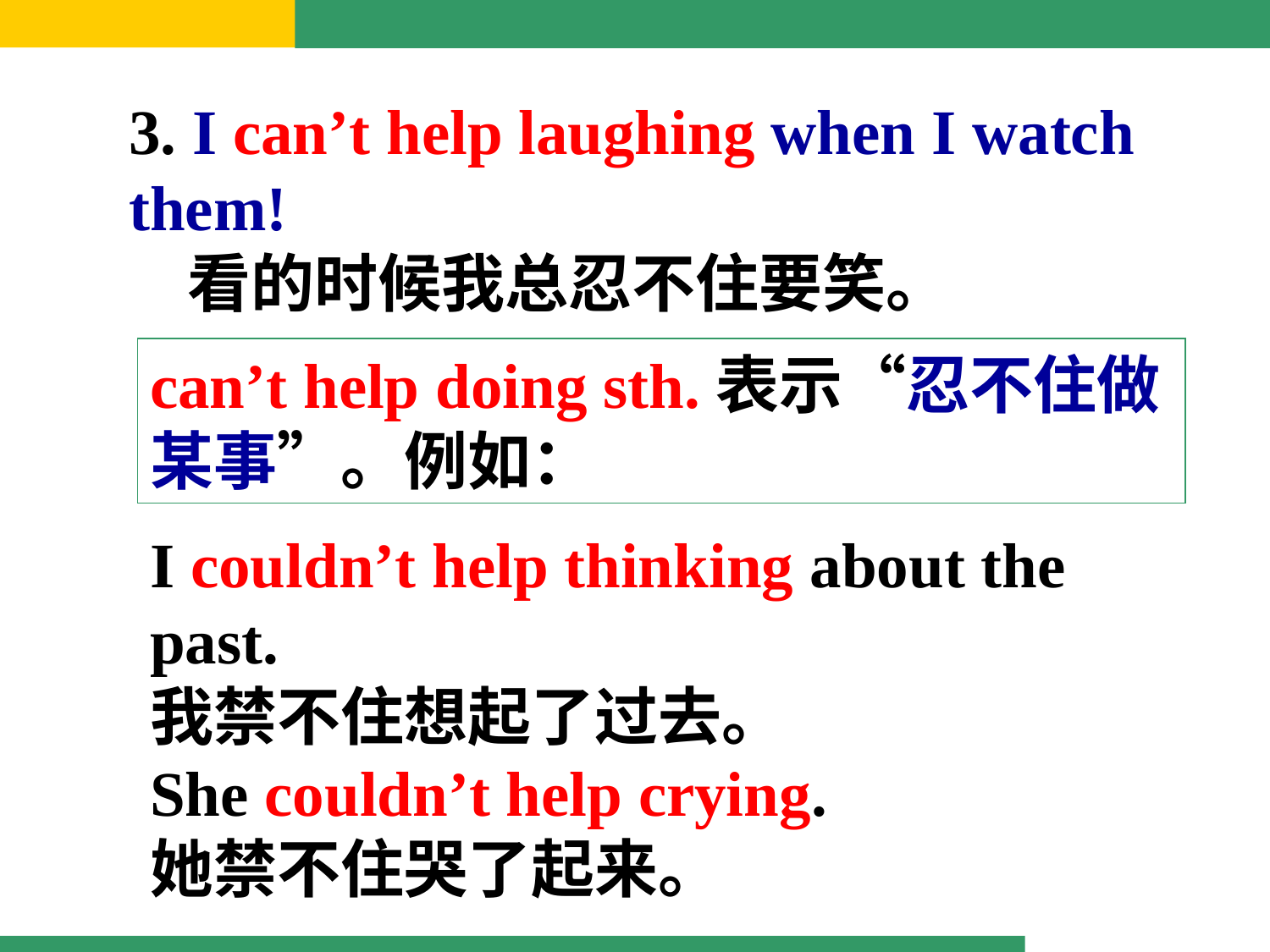

3. I can’t help laughing when I watch them!
   看的时候我总忍不住要笑。
can’t help doing sth.表示“忍不住做某事”。例如：
I couldn’t help thinking about the past.
我禁不住想起了过去。
She couldn’t help crying.
她禁不住哭了起来。